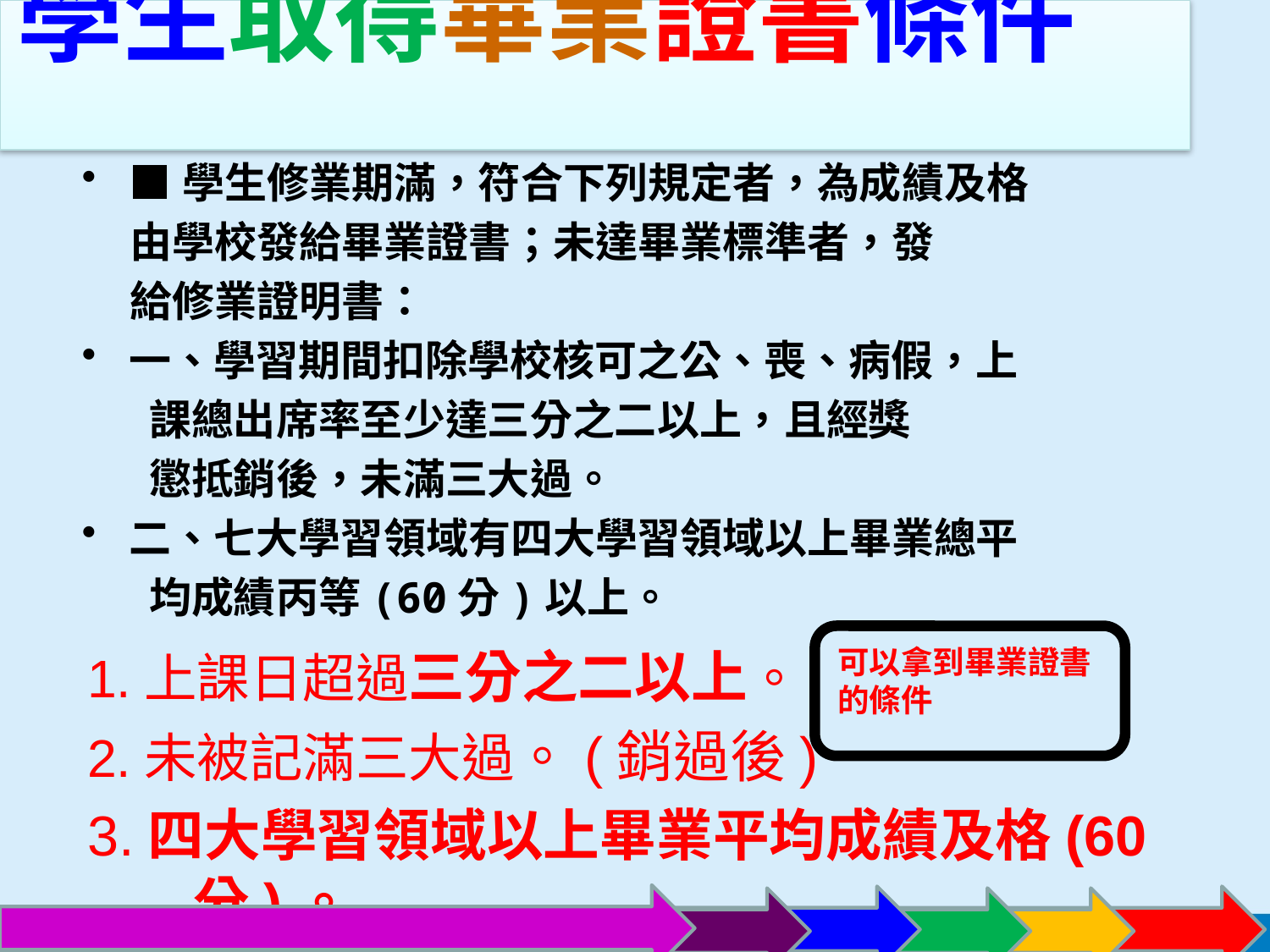

學生取得畢業證書條件
# 國中生取得畢業證書條件
■學生修業期滿，符合下列規定者，為成績及格
    由學校發給畢業證書；未達畢業標準者，發
    給修業證明書：
一、學習期間扣除學校核可之公、喪、病假，上
      課總出席率至少達三分之二以上，且經獎
      懲抵銷後，未滿三大過。
二、七大學習領域有四大學習領域以上畢業總平
      均成績丙等(60分)以上。

1.上課日超過三分之二以上。
2.未被記滿三大過。(銷過後)
3.四大學習領域以上畢業平均成績及格(60分)。
可以拿到畢業證書的條件